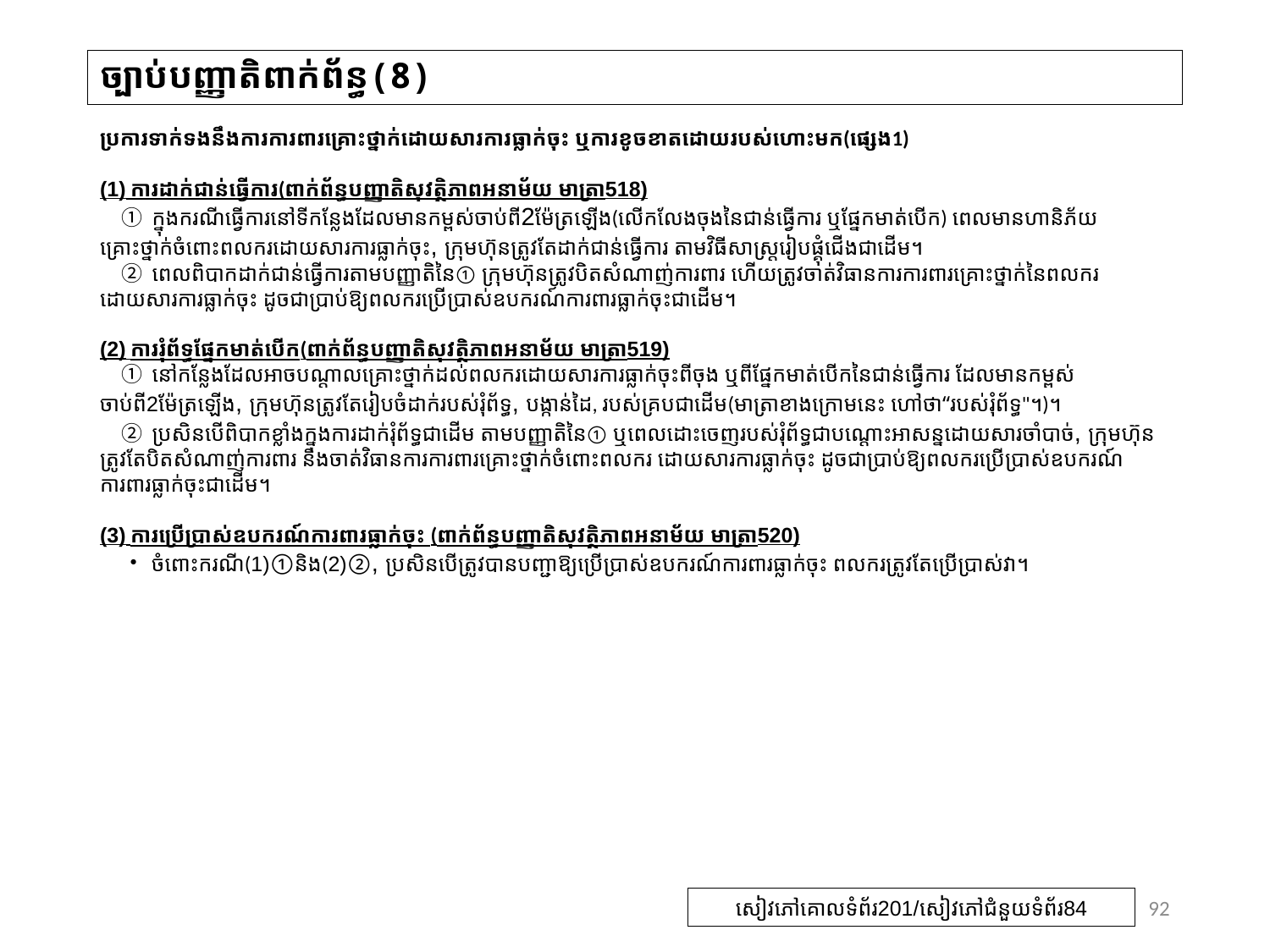

# ច្បាប់បញ្ញាតិពាក់ព័ន្ធ(8)
ប្រការទាក់ទងនឹងការការពារគ្រោះថ្នាក់ដោយសារការធ្លាក់ចុះ ឬការខូចខាតដោយរបស់ហោះមក(ផ្សេង1)

(1) ការដាក់ជាន់ធ្វើការ(ពាក់ព័ន្ធបញ្ញាតិសុវត្ថិភាពអនាម័យ មាត្រា518)
　① ក្នុងករណីធ្វើការនៅទីកន្លែងដែលមានកម្ពស់ចាប់ពី2ម៉ែត្រឡើង(លើកលែងចុងនៃជាន់ធ្វើការ ឬផ្នែកមាត់បើក) ពេលមានហានិភ័យគ្រោះថ្នាក់ចំពោះពលករដោយសារការធ្លាក់ចុះ, ក្រុមហ៊ុនត្រូវតែដាក់ជាន់ធ្វើការ តាមវិធីសាស្ត្ររៀបផ្គុំជើងជាដើម។
　② ពេលពិបាកដាក់ជាន់ធ្វើការតាមបញ្ញាតិនៃ① ក្រុមហ៊ុនត្រូវបិតសំណាញ់ការពារ ហើយត្រូវចាត់វិធានការការពារគ្រោះថ្នាក់នៃពលករ ដោយសារការធ្លាក់ចុះ ដូចជាប្រាប់ឱ្យពលករប្រើប្រាស់ឧបករណ៍ការពារធ្លាក់ចុះជាដើម។

(2) ការរុំព័ទ្ធផ្នែកមាត់បើក(ពាក់ព័ន្ធបញ្ញាតិសុវត្ថិភាពអនាម័យ មាត្រា519)
　① នៅកន្លែងដែលអាចបណ្តាលគ្រោះថ្នាក់ដល់ពលករដោយសារការធ្លាក់ចុះពីចុង ឬពីផ្នែកមាត់បើកនៃជាន់ធ្វើការ ដែលមានកម្ពស់ចាប់ពី2ម៉ែត្រឡើង, ក្រុមហ៊ុនត្រូវតែរៀបចំដាក់របស់រុំព័ទ្ធ, បង្កាន់ដៃ, របស់គ្របជាដើម(មាត្រាខាងក្រោមនេះ ហៅថា“របស់រុំព័ទ្ធ"។)។
　② ប្រសិនបើពិបាកខ្លាំងក្នុងការដាក់រុំព័ទ្ធជាដើម តាមបញ្ញាតិនៃ① ឬពេលដោះចេញរបស់រុំព័ទ្ធជាបណ្តោះអាសន្នដោយសារចាំបាច់, ក្រុមហ៊ុនត្រូវតែបិតសំណាញ់ការពារ និងចាត់វិធានការការពារគ្រោះថ្នាក់ចំពោះពលករ ដោយសារការធ្លាក់ចុះ ដូចជាប្រាប់ឱ្យពលករប្រើប្រាស់ឧបករណ៍ការពារធ្លាក់ចុះជាដើម។

(3) ការប្រើប្រាស់ឧបករណ៍ការពារធ្លាក់ចុះ (ពាក់ព័ន្ធបញ្ញាតិសុវត្ថិភាពអនាម័យ មាត្រា520)
　・ចំពោះករណី(1)①និង(2)②, ប្រសិនបើត្រូវបានបញ្ជាឱ្យប្រើប្រាស់ឧបករណ៍ការពារធ្លាក់ចុះ ពលករត្រូវតែប្រើប្រាស់វា។

92
សៀវភៅគោលទំព័រ201/សៀវភៅជំនួយទំព័រ84